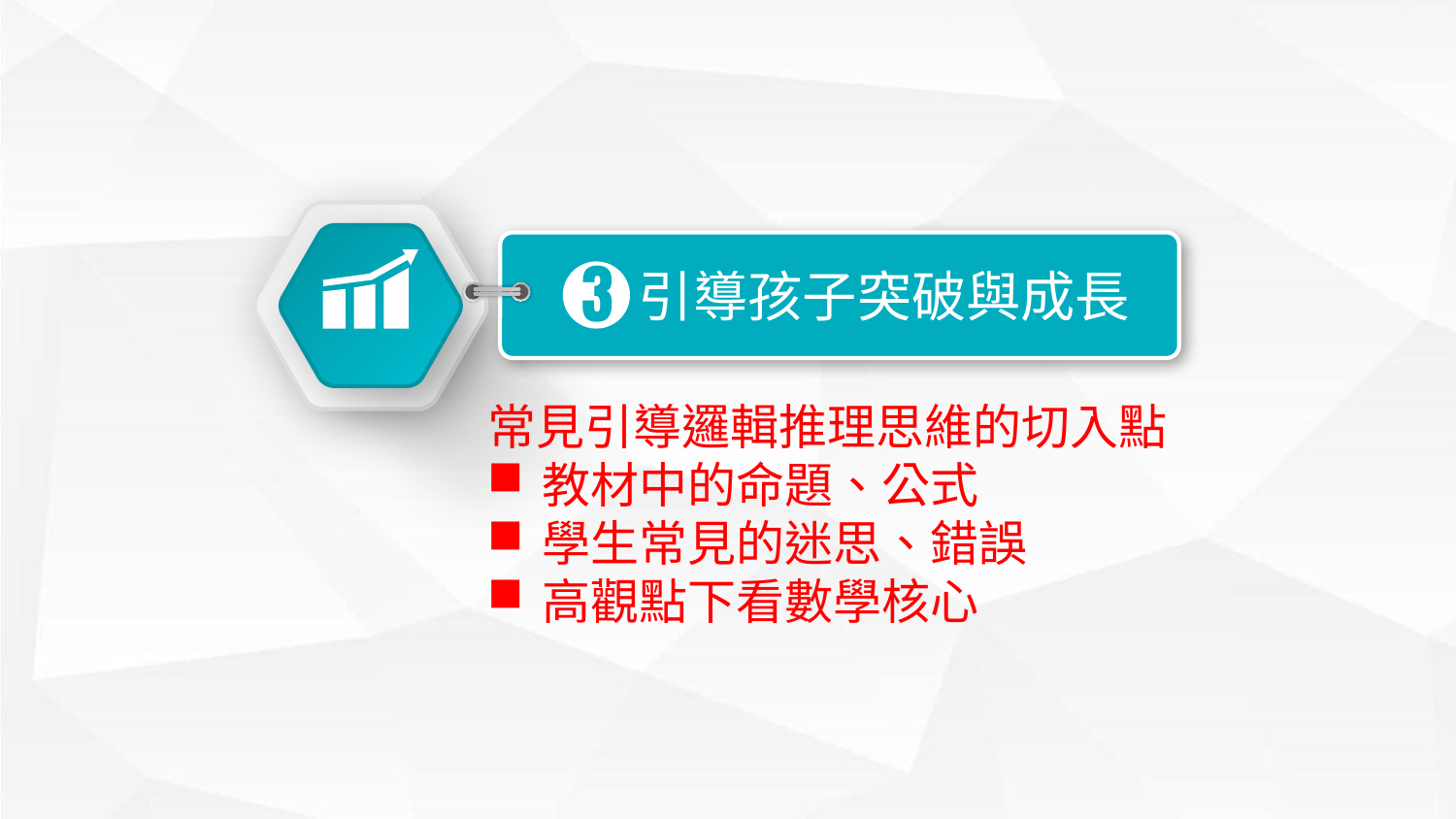

3

引導孩子突破與成長

常見引導邏輯推理思維的切入點
教材中的命題、公式
學生常見的迷思、錯誤
高觀點下看數學核心